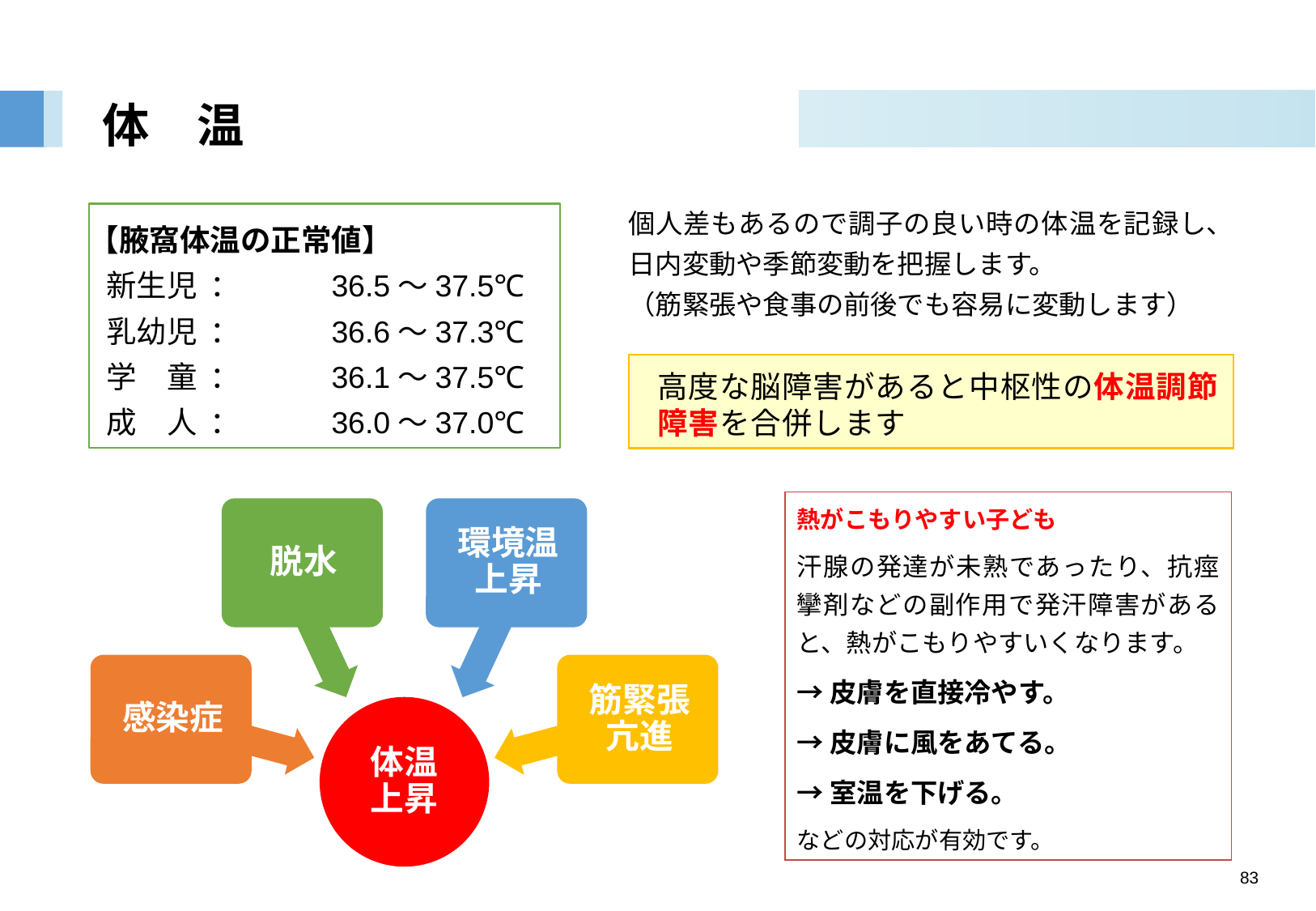

# 体　温
個人差もあるので調子の良い時の体温を記録し、日内変動や季節変動を把握します。
（筋緊張や食事の前後でも容易に変動します）
【腋窩体温の正常値】
新生児	：	36.5〜37.5℃
乳幼児	：	36.6〜37.3℃
学　童	：	36.1〜37.5℃
成　人	：	36.0〜37.0℃
高度な脳障害があると中枢性の体温調節障害を合併します
体温
上昇
感染症
脱水
環境温
上昇
筋緊張
亢進
熱がこもりやすい子ども
汗腺の発達が未熟であったり、抗痙攣剤などの副作用で発汗障害があると、熱がこもりやすいくなります。
→皮膚を直接冷やす。
→皮膚に風をあてる。
→室温を下げる。
などの対応が有効です。
83